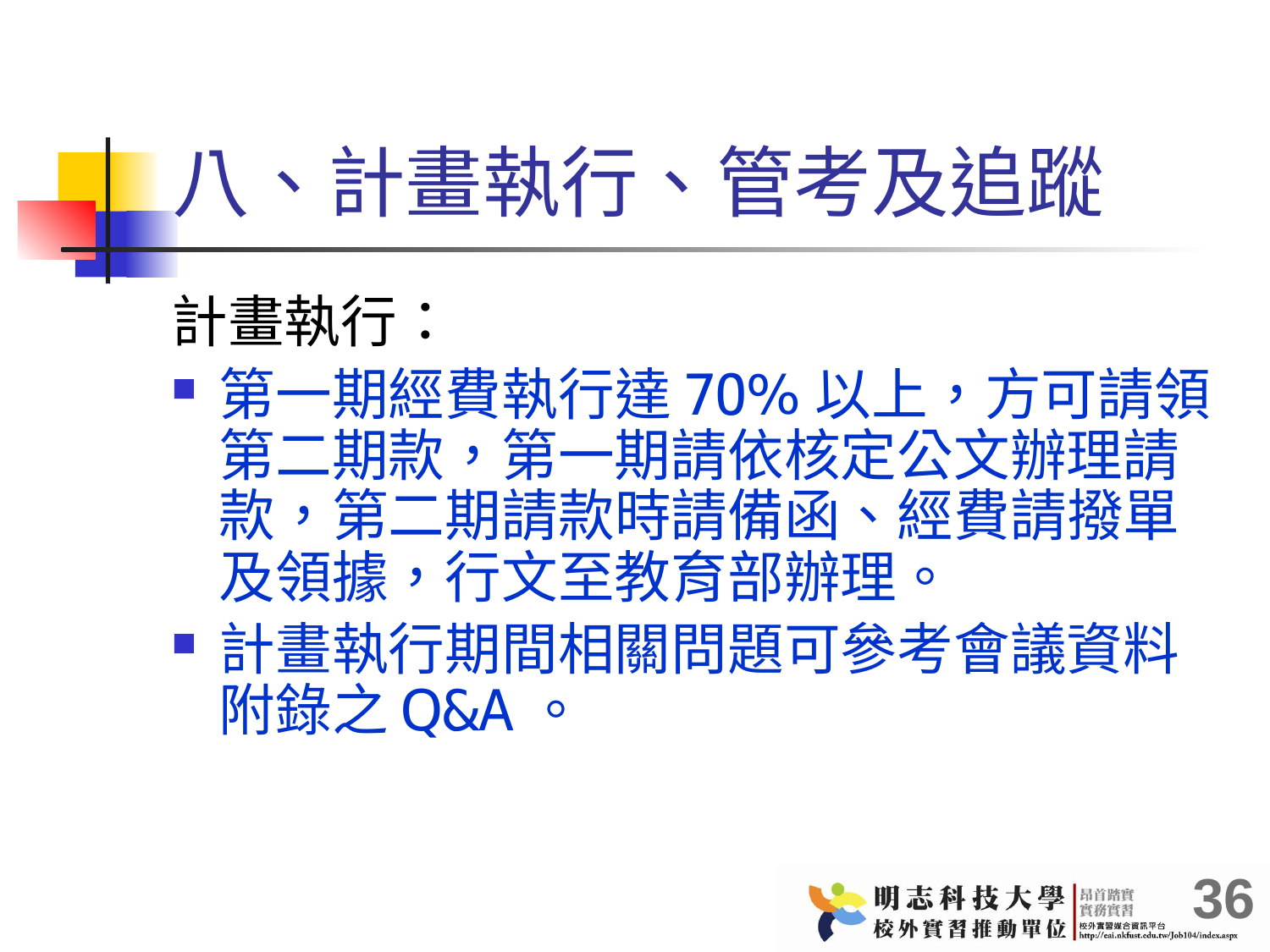

# 八、計畫執行、管考及追蹤
計畫執行：
第一期經費執行達70%以上，方可請領第二期款，第一期請依核定公文辦理請款，第二期請款時請備函、經費請撥單及領據，行文至教育部辦理。
計畫執行期間相關問題可參考會議資料附錄之Q&A。
36